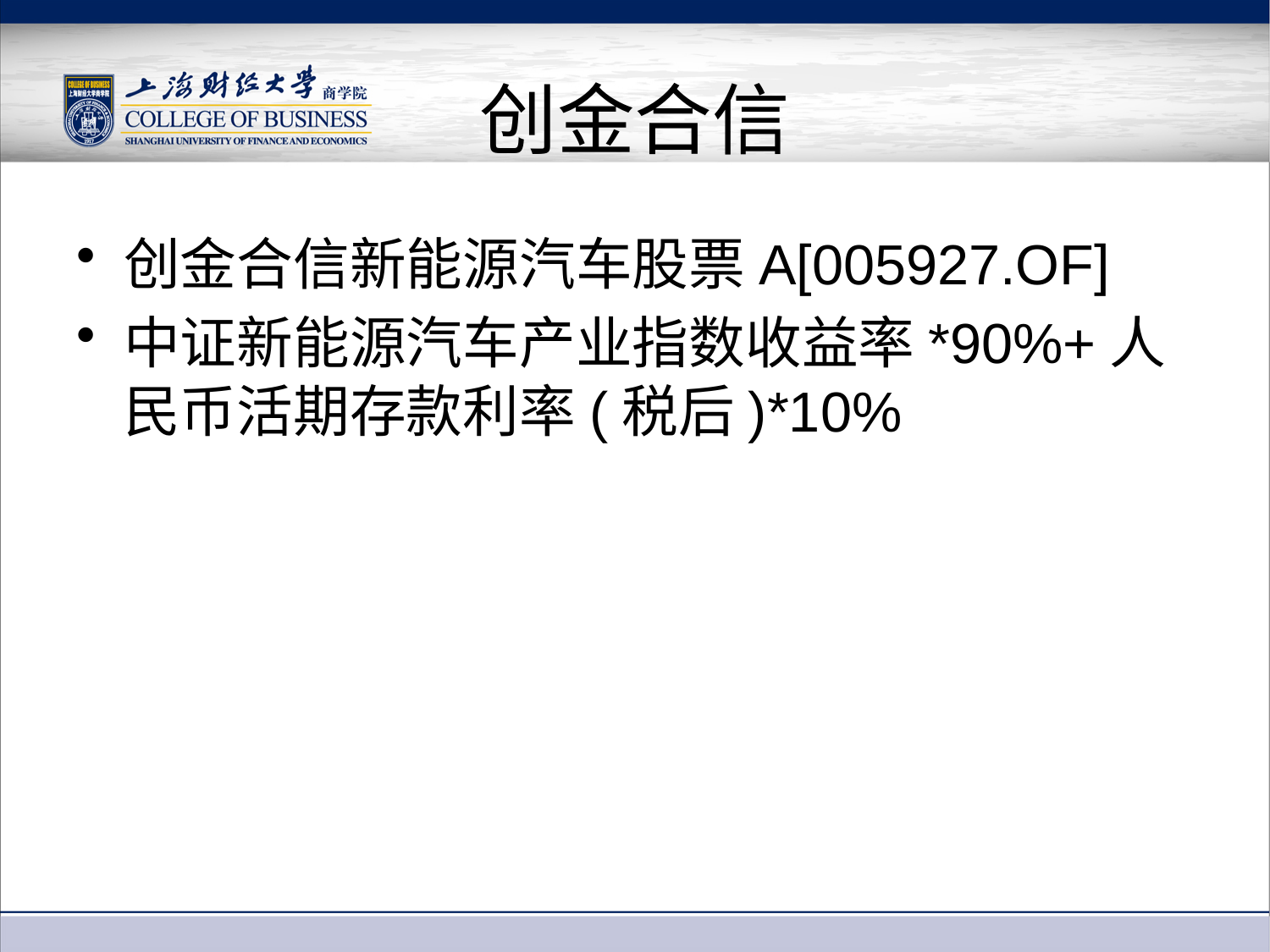

# 创金合信
创金合信新能源汽车股票A[005927.OF]
中证新能源汽车产业指数收益率*90%+人民币活期存款利率(税后)*10%